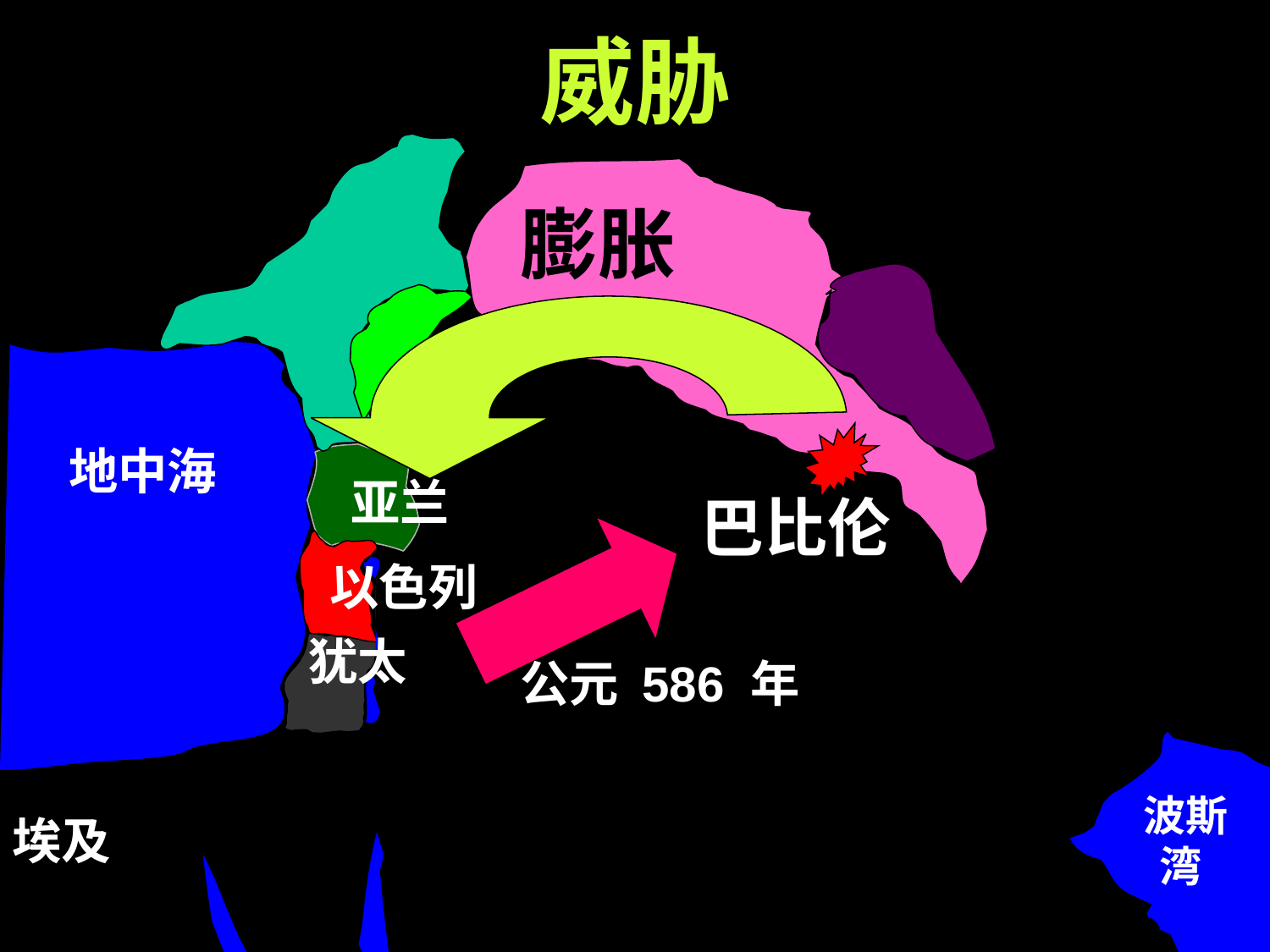

威胁

膨胀

地中海

亚兰
巴比伦

以色列

犹太

公元 586 年

波斯湾
埃及